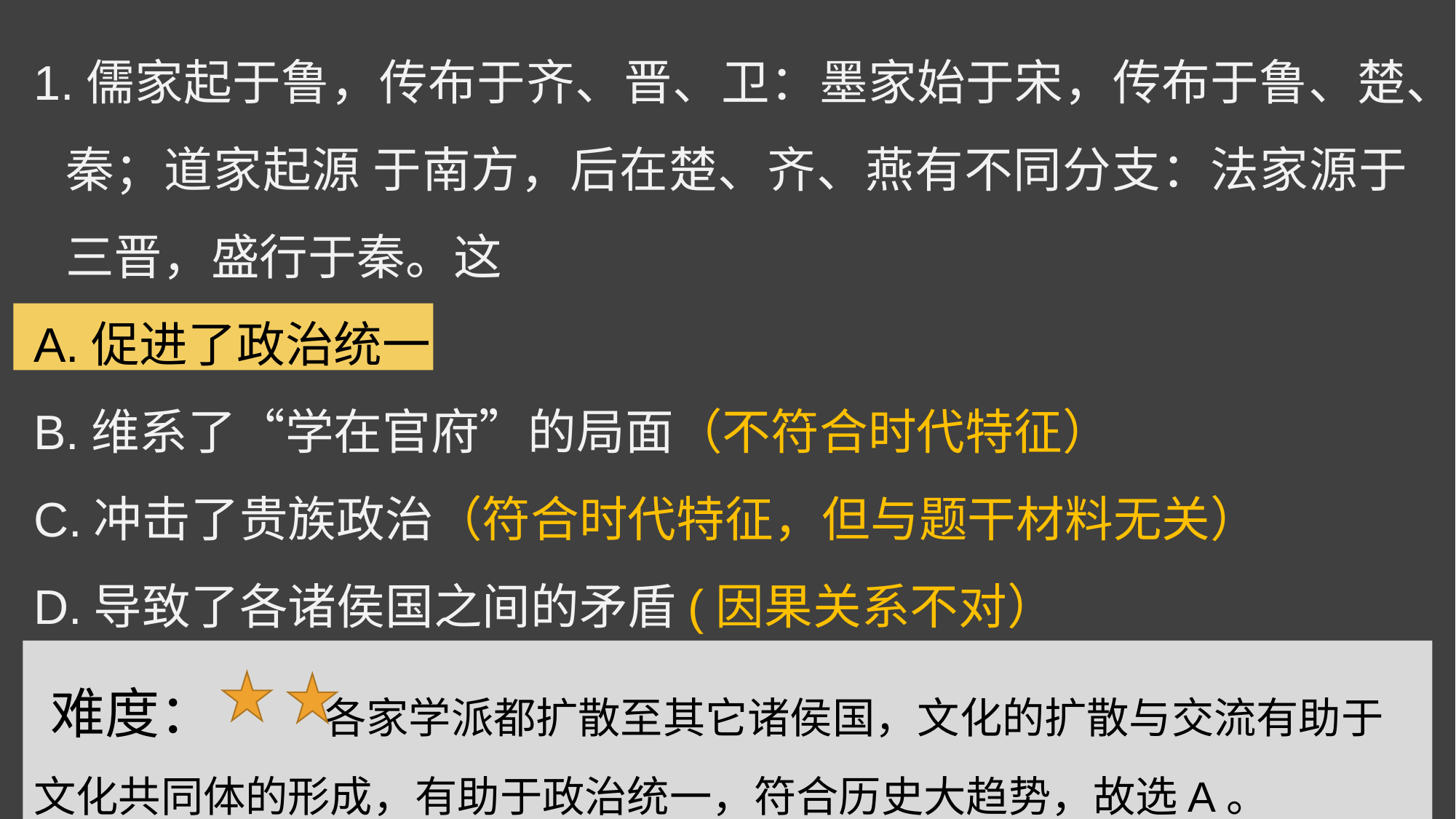

1.儒家起于鲁，传布于齐、晋、卫：墨家始于宋，传布于鲁、楚、秦；道家起源 于南方，后在楚、齐、燕有不同分支：法家源于三晋，盛行于秦。这
A.促进了政治统一
B.维系了“学在官府”的局面（不符合时代特征）
C.冲击了贵族政治（符合时代特征，但与题干材料无关）
D.导致了各诸侯国之间的矛盾(因果关系不对）

 难度：         各家学派都扩散至其它诸侯国，文化的扩散与交流有助于文化共同体的形成，有助于政治统一，符合历史大趋势，故选A。